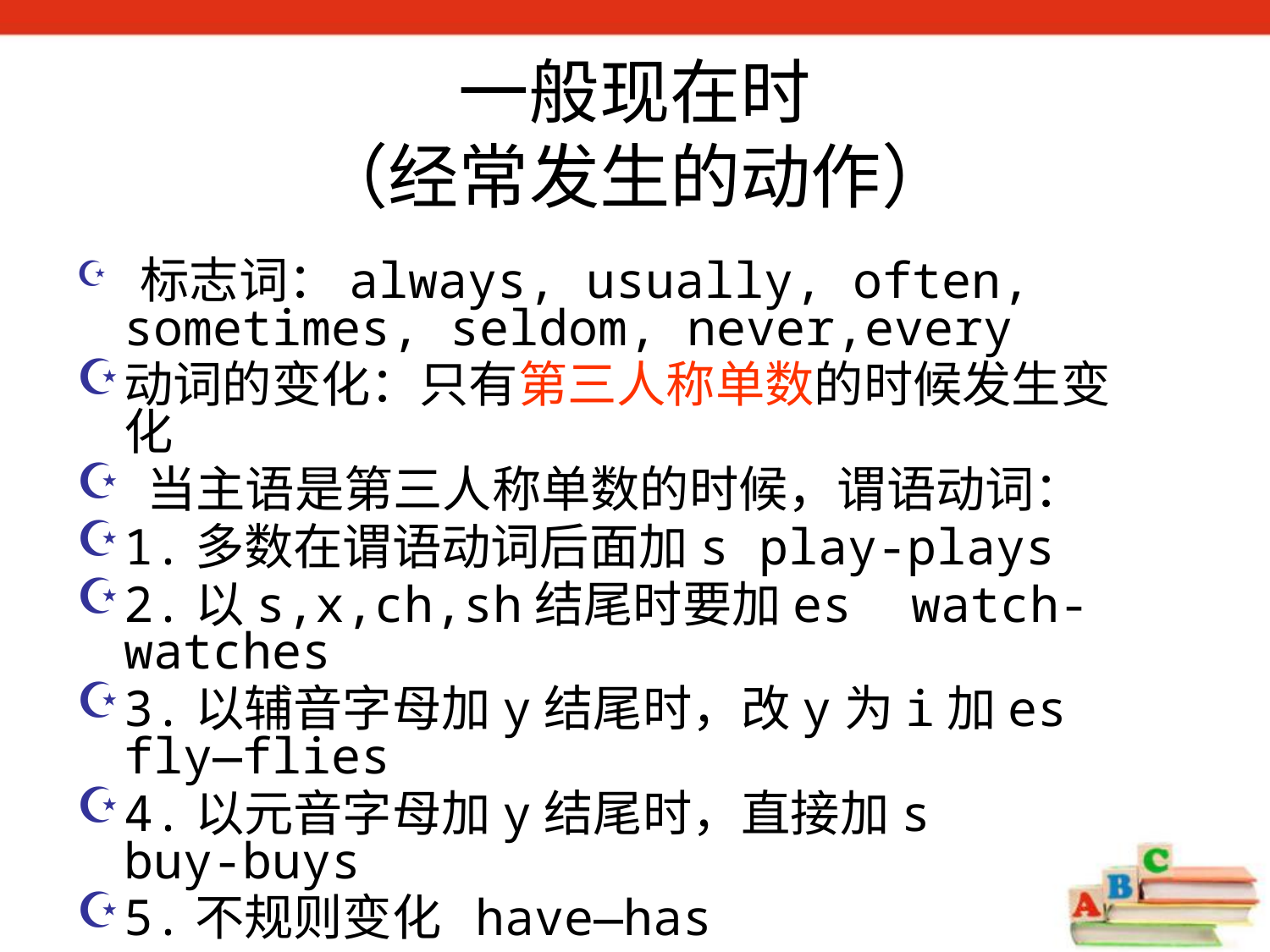

一般现在时
（经常发生的动作）
 标志词：always, usually, often, sometimes, seldom, never,every
动词的变化：只有第三人称单数的时候发生变化
 当主语是第三人称单数的时候，谓语动词：
1.多数在谓语动词后面加s play-plays
2.以s,x,ch,sh结尾时要加es  watch-watches
3.以辅音字母加y结尾时，改y为i加es  fly—flies
4.以元音字母加y结尾时，直接加s    buy-buys
5.不规则变化  have—has